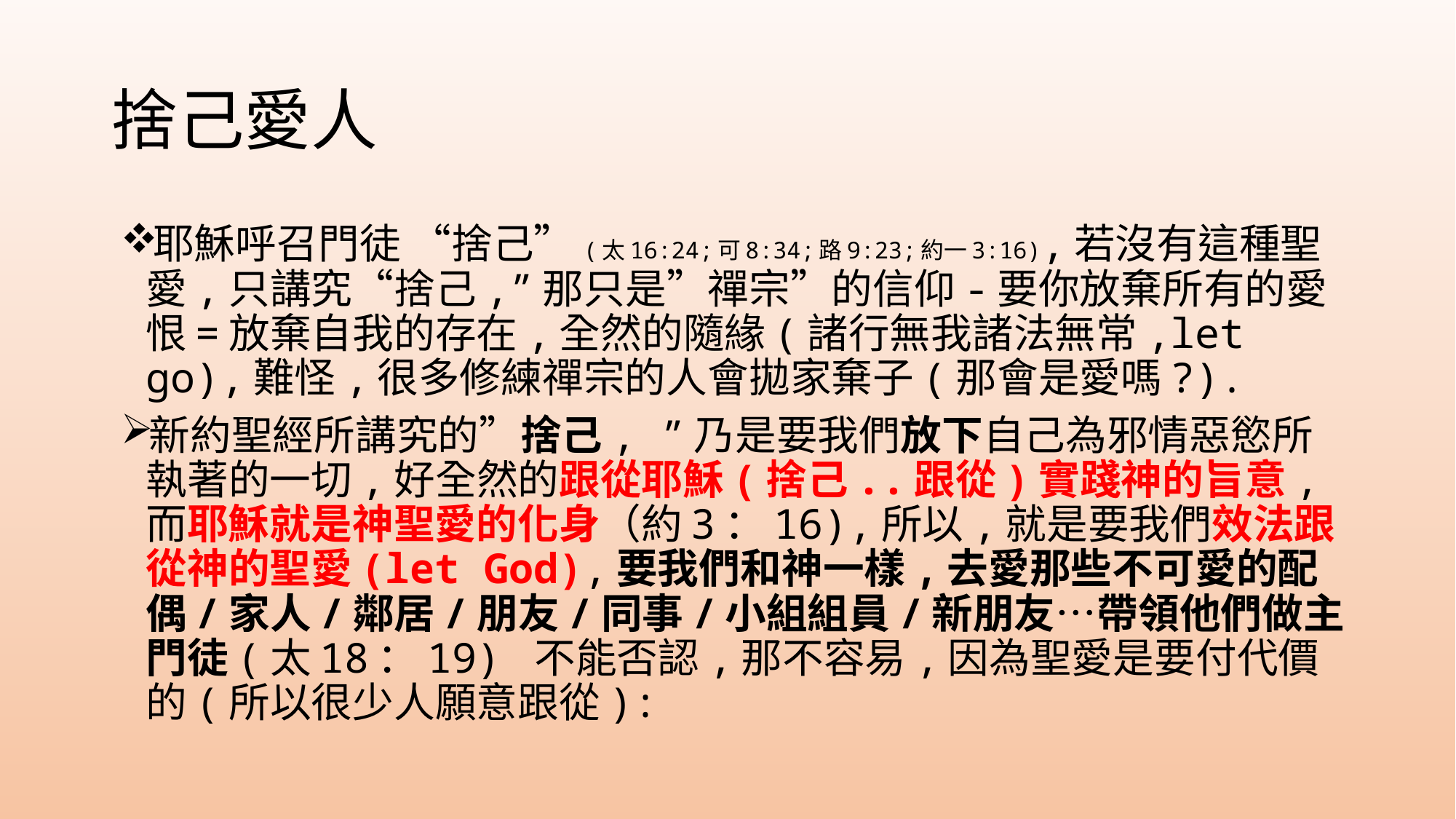

# 捨己愛人
耶穌呼召門徒 “捨己”(太16:24;可8:34;路9:23;約一3:16),若沒有這種聖愛,只講究“捨己,”那只是”禪宗”的信仰-要你放棄所有的愛恨=放棄自我的存在,全然的隨緣(諸行無我諸法無常,let go),難怪,很多修練禪宗的人會拋家棄子(那會是愛嗎?).
新約聖經所講究的”捨己, ”乃是要我們放下自己為邪情惡慾所執著的一切,好全然的跟從耶穌(捨己..跟從)實踐神的旨意,而耶穌就是神聖愛的化身（約3：16),所以,就是要我們效法跟從神的聖愛(let God),要我們和神一樣,去愛那些不可愛的配偶/家人/鄰居/朋友/同事/小組組員/新朋友…帶領他們做主門徒(太18：19) 不能否認,那不容易,因為聖愛是要付代價的(所以很少人願意跟從):